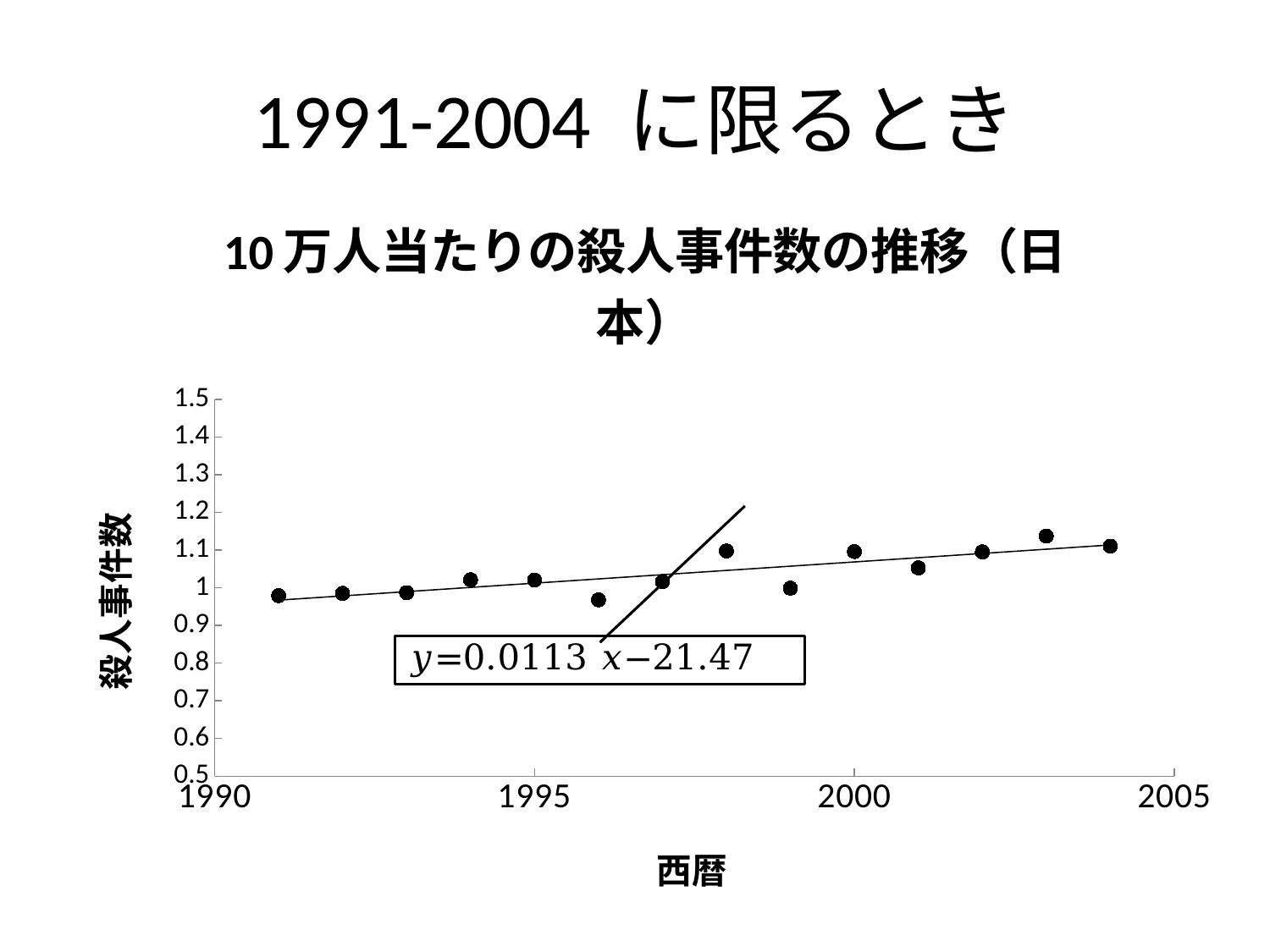

# 1991-2004 に限るとき

### Chart: 10万人当たりの殺人事件数の推移（日本）

| Category |  |
|---|---|